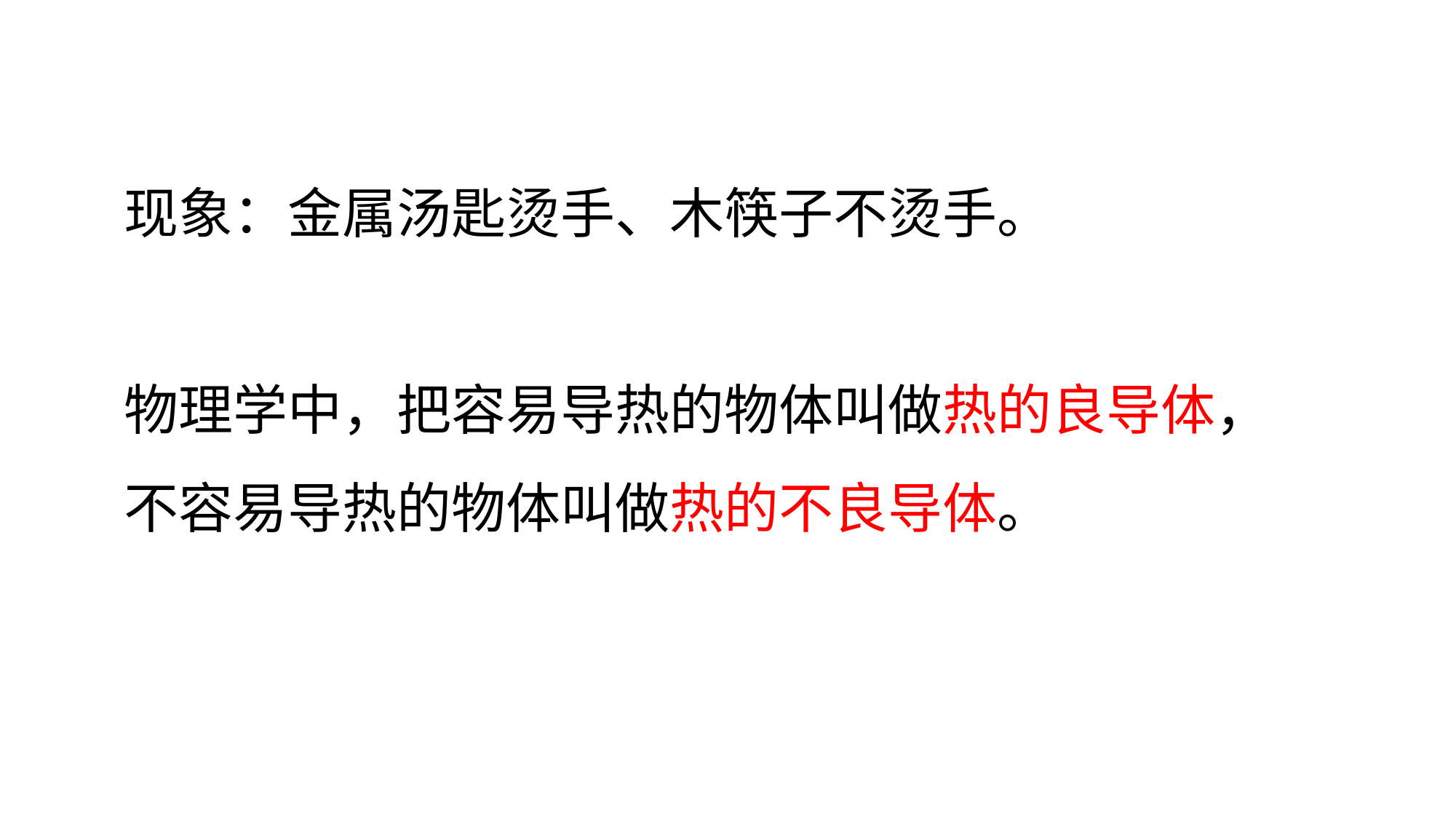

现象：金属汤匙烫手、木筷子不烫手。

物理学中，把容易导热的物体叫做热的良导体，不容易导热的物体叫做热的不良导体。